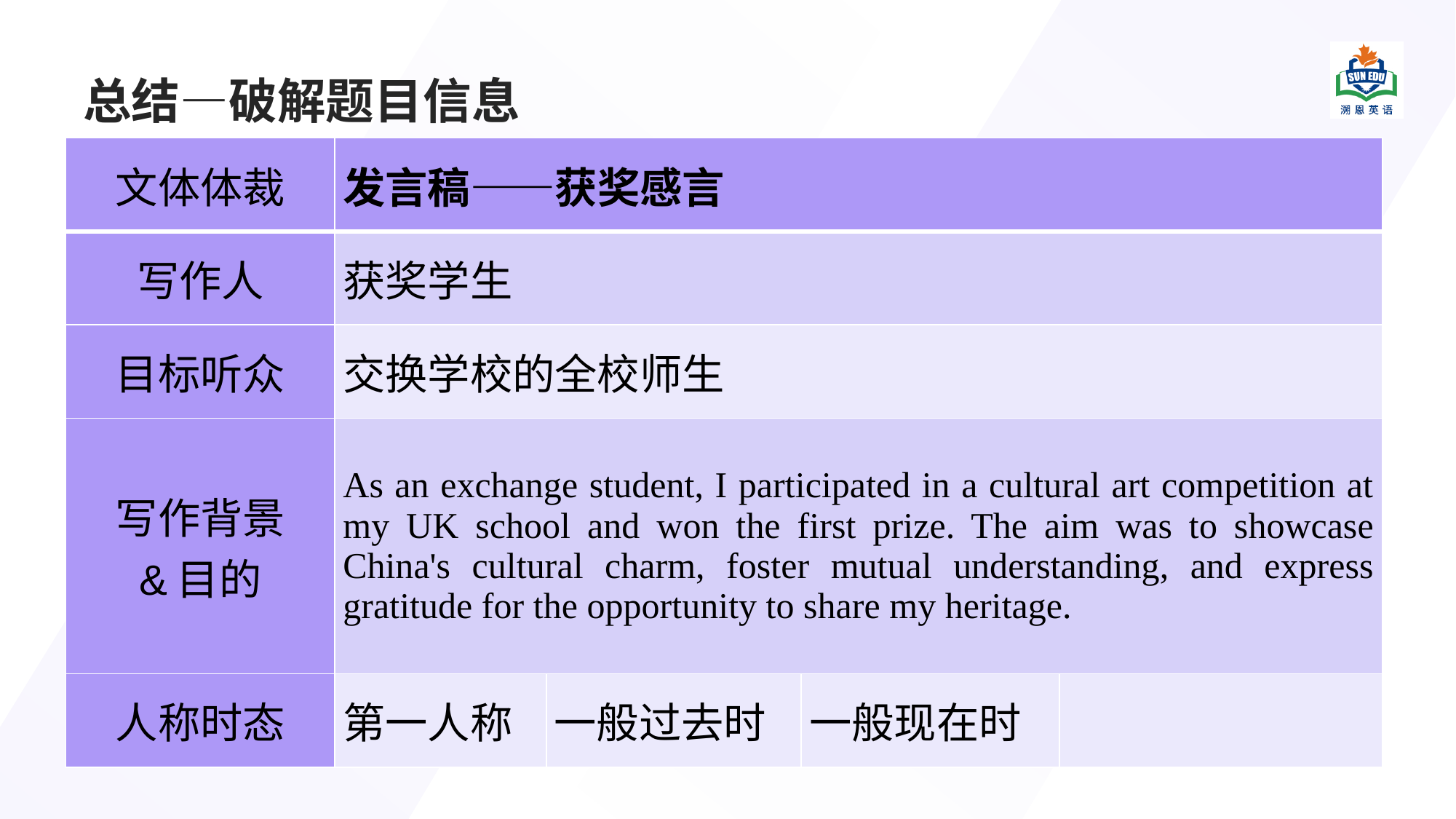

# 总结—破解题目信息
| 文体体裁 | 发言稿——获奖感言 |  |  |  |
| --- | --- | --- | --- | --- |
| 写作人 | 获奖学生 |  |  |  |
| 目标听众 | 交换学校的全校师生 |  |  |  |
| 写作背景 &目的 | As an exchange student, I participated in a cultural art competition at my UK school and won the first prize. The aim was to showcase China's cultural charm, foster mutual understanding, and express gratitude for the opportunity to share my heritage. |  |  |  |
| 人称时态 | 第一人称 | 一般过去时 | 一般现在时 |  |